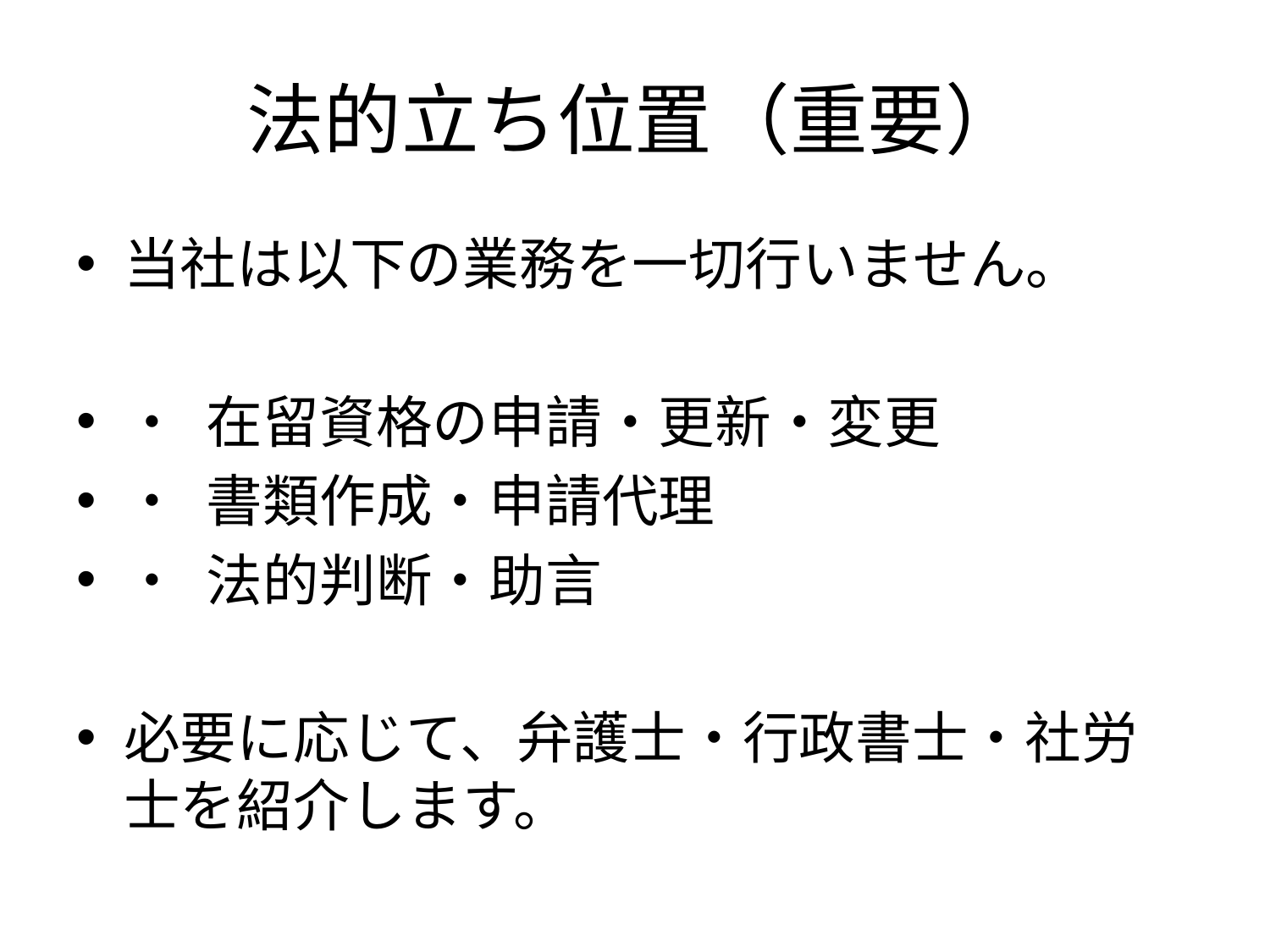

# 法的立ち位置（重要）
当社は以下の業務を一切行いません。

• 在留資格の申請・更新・変更
• 書類作成・申請代理
• 法的判断・助言

必要に応じて、弁護士・行政書士・社労士を紹介します。